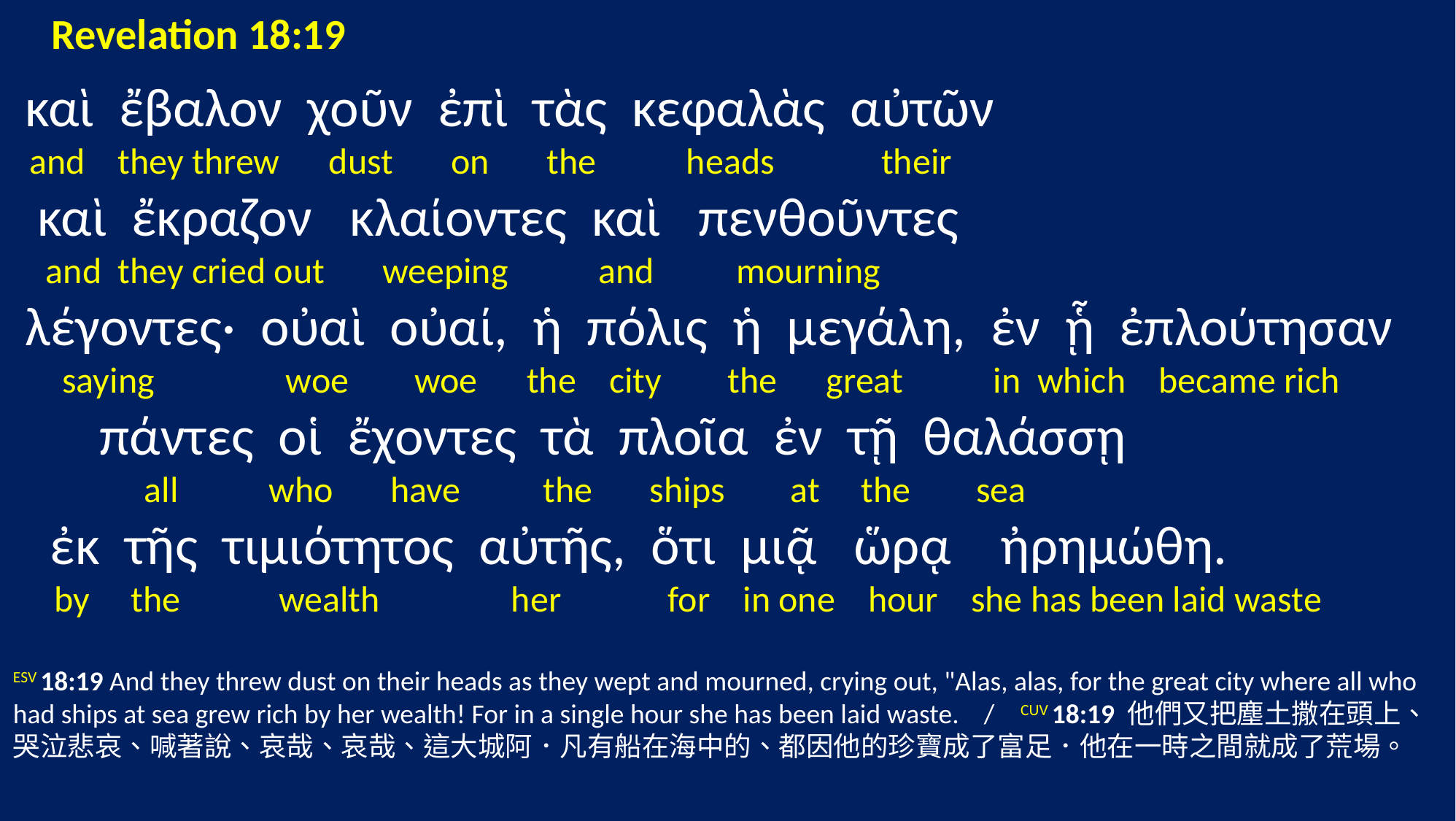

Revelation 18:19

 καὶ  ἔβαλον  χοῦν  ἐπὶ  τὰς  κεφαλὰς  αὐτῶν
  and    they threw      dust       on       the           heads             their
  καὶ  ἔκραζον   κλαίοντες  καὶ   πενθοῦντες
    and  they cried out       weeping           and          mourning
 λέγοντες·  οὐαὶ  οὐαί,  ἡ  πόλις  ἡ  μεγάλη,  ἐν  ᾗ  ἐπλούτησαν
      saying                woe        woe      the    city        the      great           in  which    became rich
       πάντες  οἱ  ἔχοντες  τὰ  πλοῖα  ἐν  τῇ  θαλάσσῃ
                all           who       have          the       ships        at     the        sea
   ἐκ  τῆς  τιμιότητος  αὐτῆς,  ὅτι  μιᾷ   ὥρᾳ    ἠρημώθη.
     by     the            wealth                her             for    in one    hour    she has been laid waste

ESV 18:19 And they threw dust on their heads as they wept and mourned, crying out, "Alas, alas, for the great city where all who had ships at sea grew rich by her wealth! For in a single hour she has been laid waste.    /    CUV 18:19 他們又把塵土撒在頭上、哭泣悲哀、喊著說、哀哉、哀哉、這大城阿．凡有船在海中的、都因他的珍寶成了富足．他在一時之間就成了荒場。